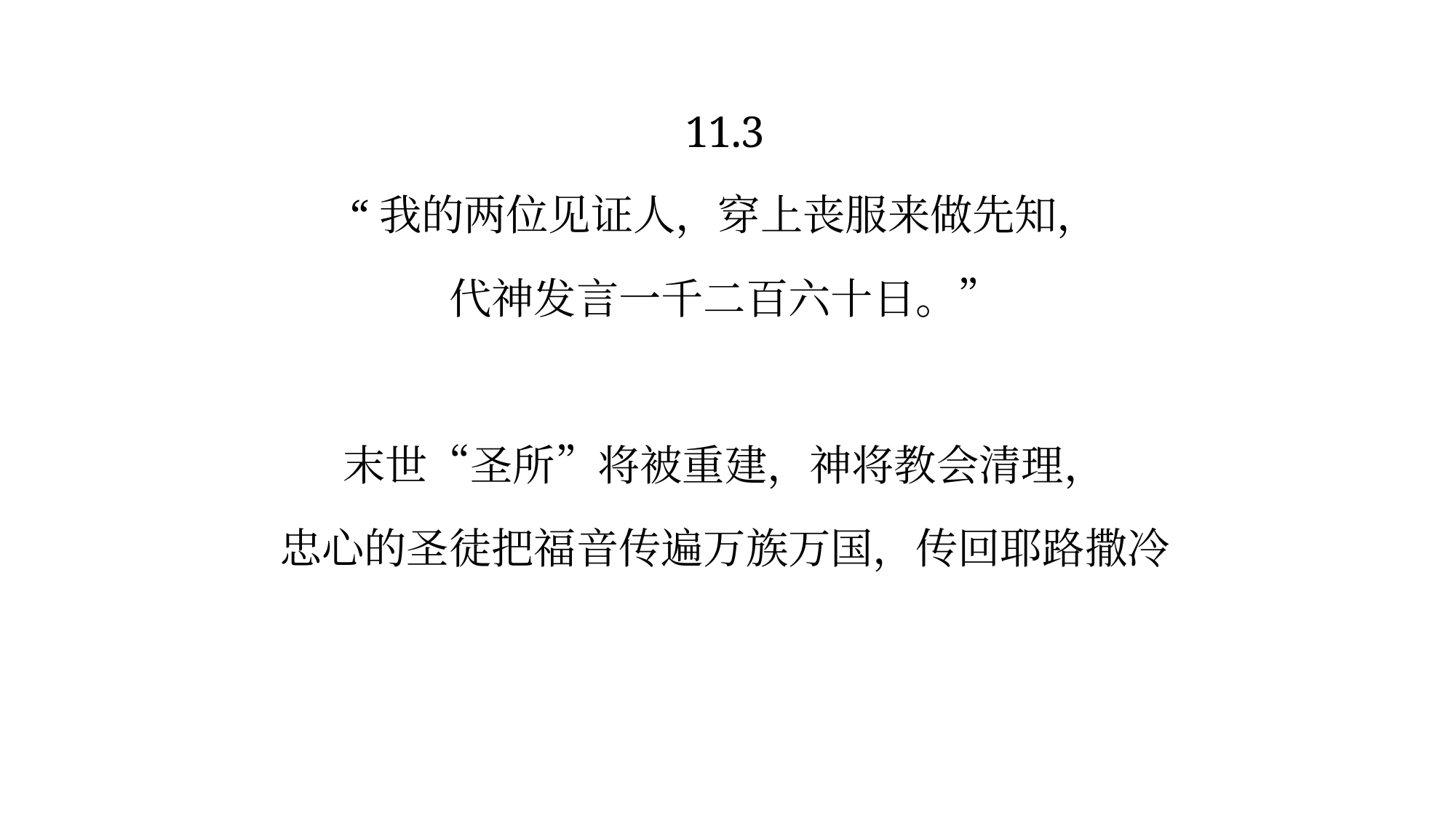

# 11.3 “我的两位见证人，穿上丧服来做先知， 代神发言一千二百六十日。” 末世“圣所”将被重建，神将教会清理， 忠心的圣徒把福音传遍万族万国，传回耶路撒冷